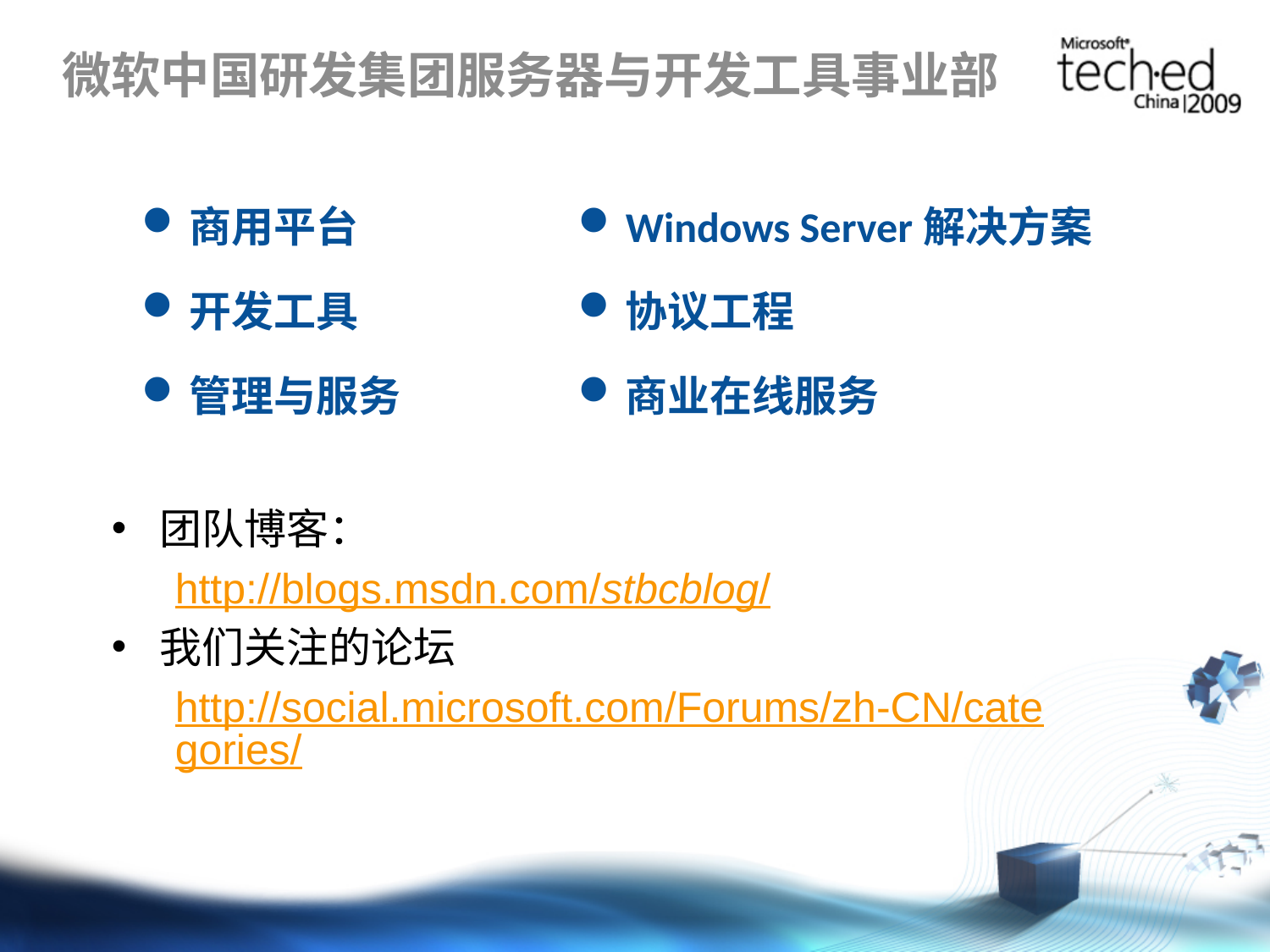

# 微软中国研发集团服务器与开发工具事业部
商用平台
开发工具
管理与服务
Windows Server解决方案
协议工程
商业在线服务
团队博客：
http://blogs.msdn.com/stbcblog/
我们关注的论坛
http://social.microsoft.com/Forums/zh-CN/categories/